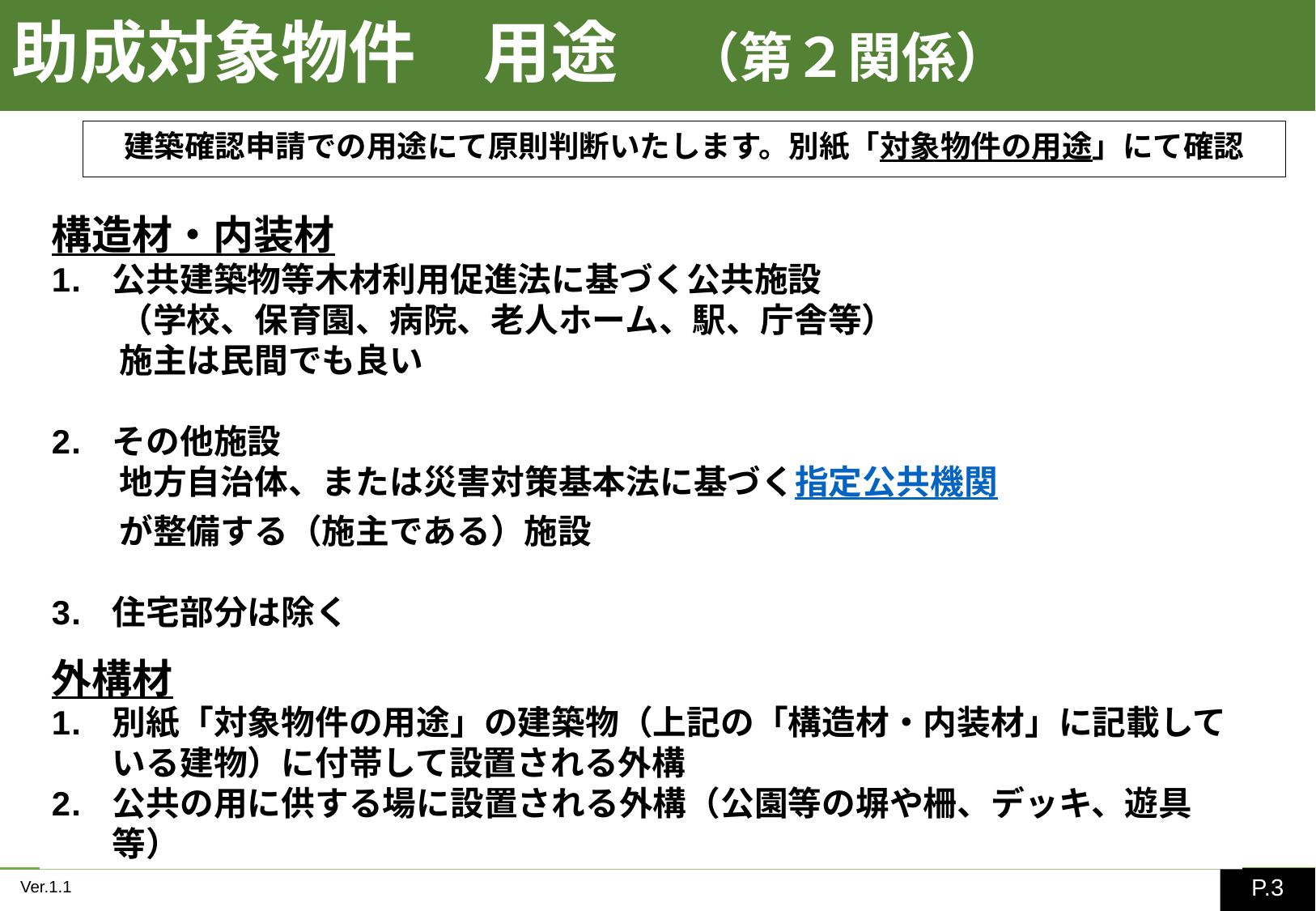

助成対象物件　用途　（第２関係）

建築確認申請での用途にて原則判断いたします。別紙「対象物件の用途」にて確認
構造材・内装材
公共建築物等木材利用促進法に基づく公共施設
　　（学校、保育園、病院、老人ホーム、駅、庁舎等）
　　施主は民間でも良い

その他施設
　　地方自治体、または災害対策基本法に基づく指定公共機関
　　が整備する（施主である）施設

住宅部分は除く
外構材
別紙「対象物件の用途」の建築物（上記の「構造材・内装材」に記載している建物）に付帯して設置される外構
公共の用に供する場に設置される外構（公園等の塀や柵、デッキ、遊具等）